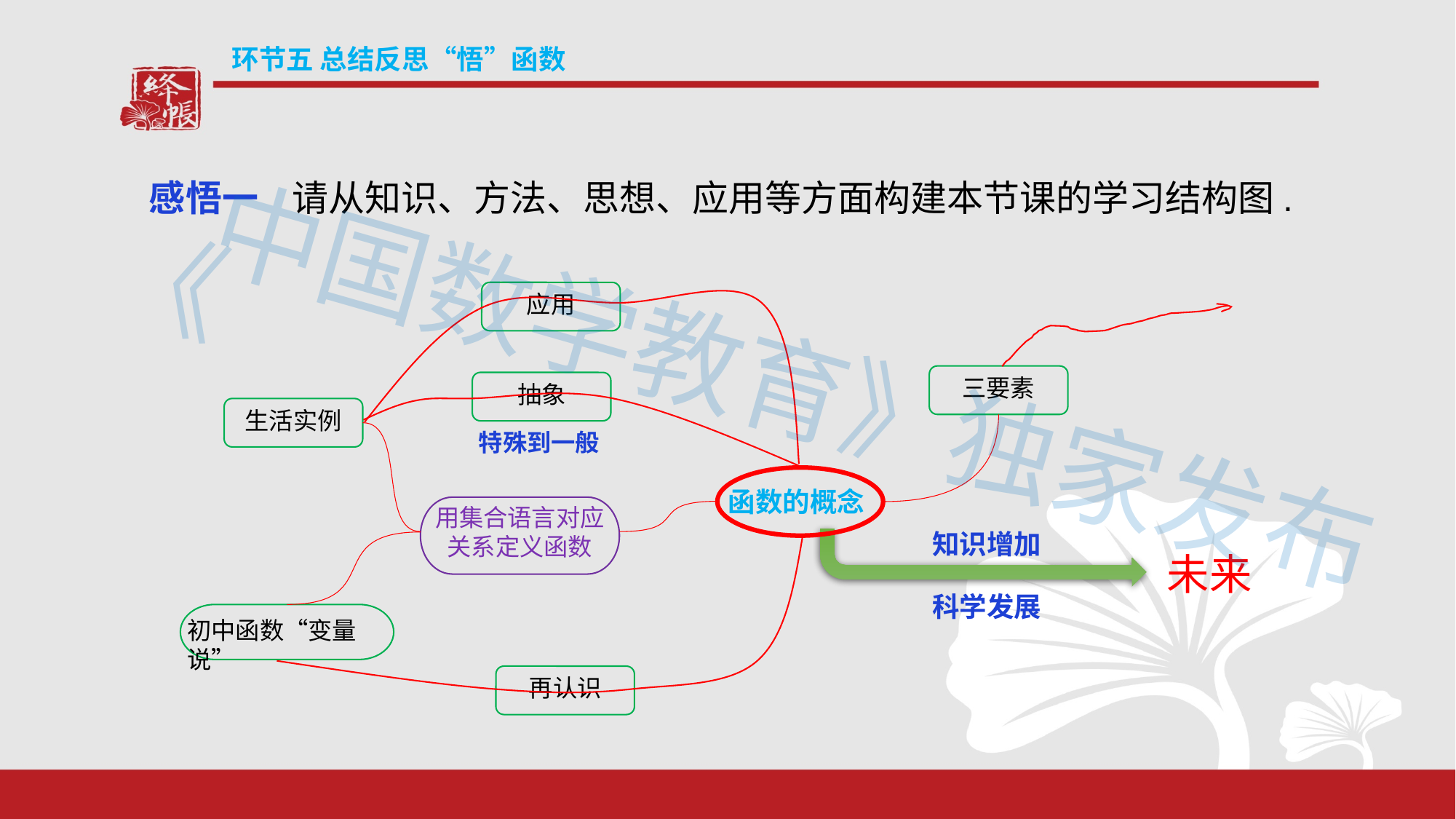

环节五 总结反思“悟”函数
感悟一
请从知识、方法、思想、应用等方面构建本节课的学习结构图.

应用

三要素

抽象
《中国数学教育》独家发布

生活实例
特殊到一般

函数的概念

用集合语言对应关系定义函数
知识增加

未来
科学发展

初中函数“变量说”

再认识